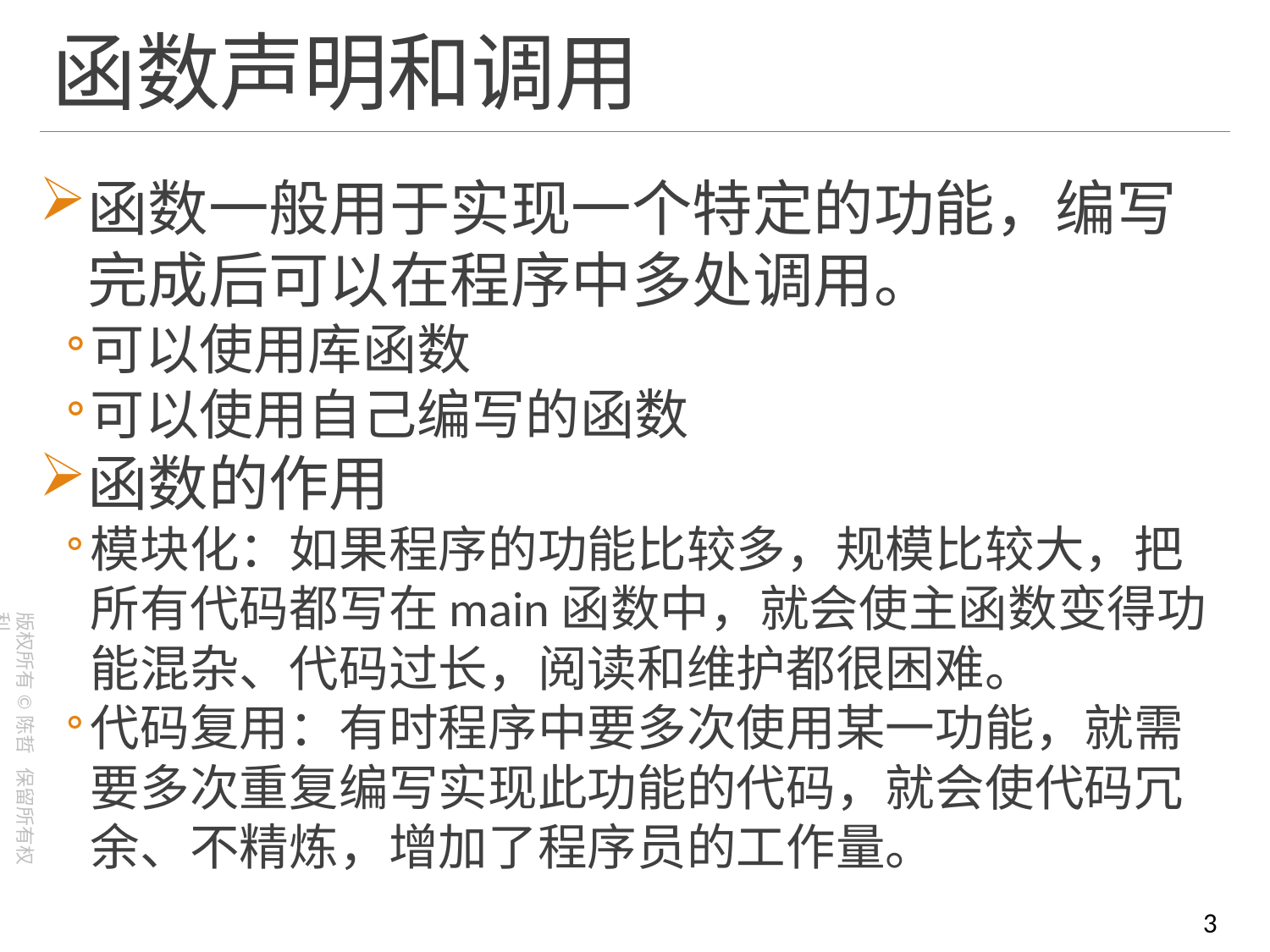

# 函数声明和调用
函数一般用于实现一个特定的功能，编写完成后可以在程序中多处调用。
可以使用库函数
可以使用自己编写的函数
函数的作用
模块化：如果程序的功能比较多，规模比较大，把所有代码都写在main函数中，就会使主函数变得功能混杂、代码过长，阅读和维护都很困难。
代码复用：有时程序中要多次使用某一功能，就需要多次重复编写实现此功能的代码，就会使代码冗余、不精炼，增加了程序员的工作量。
3